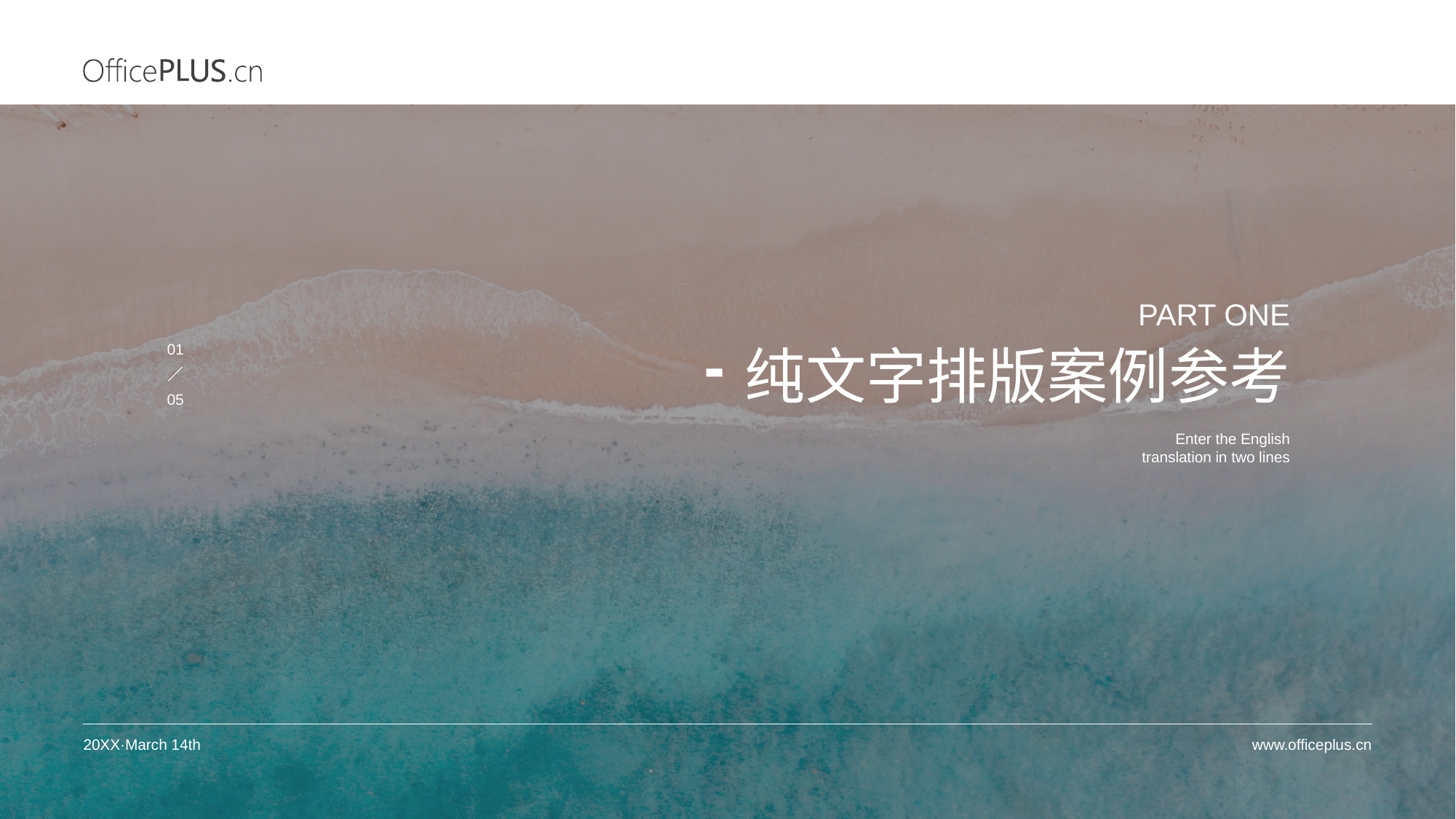

PART ONE
纯文字排版案例参考
01

05
Enter the English
translation in two lines
20XX·March 14th